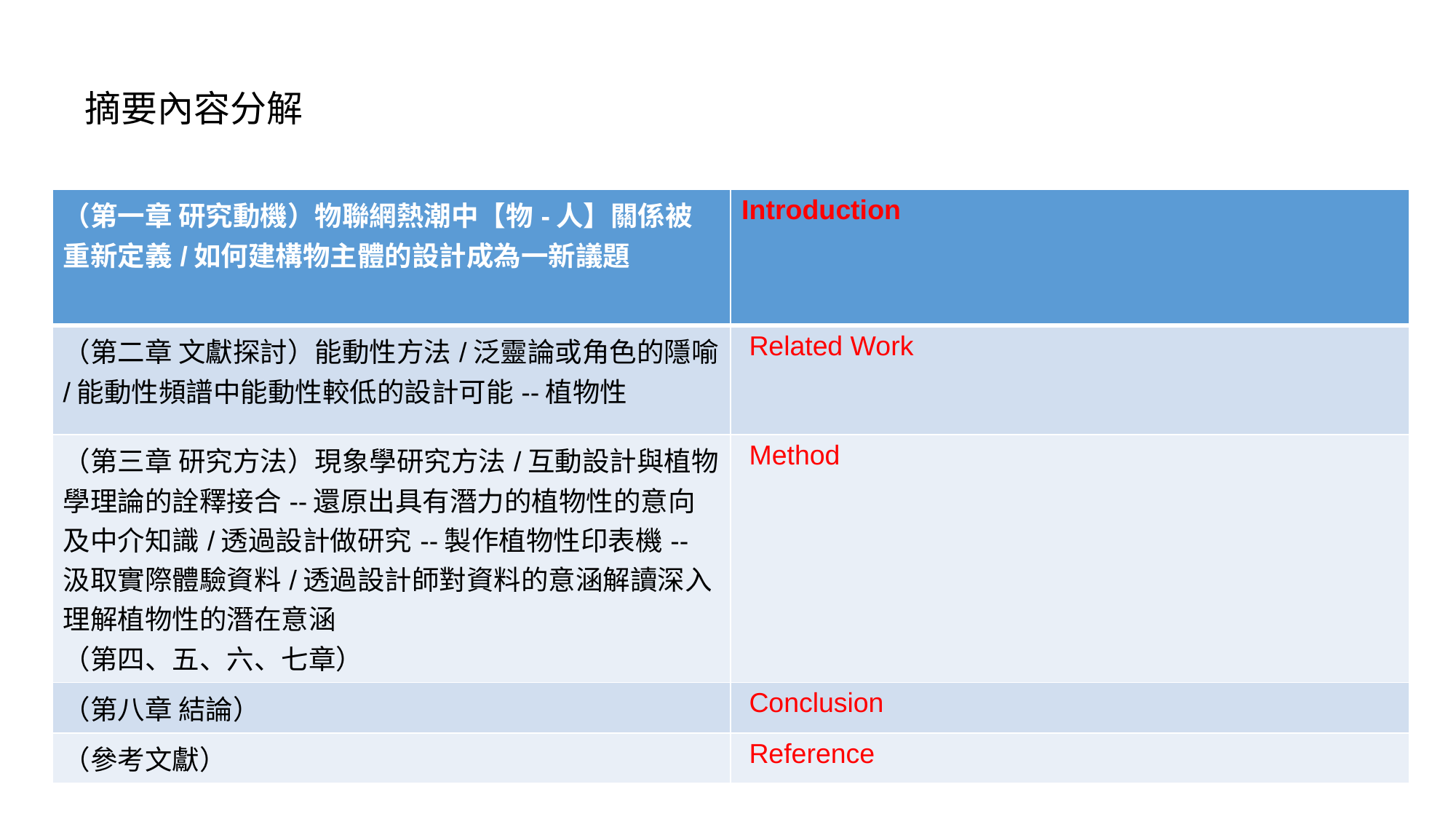

摘要內容分解
| （第一章 研究動機）物聯網熱潮中【物-人】關係被重新定義/如何建構物主體的設計成為一新議題 | Introduction |
| --- | --- |
| （第二章 文獻探討）能動性方法/泛靈論或角色的隱喻/能動性頻譜中能動性較低的設計可能--植物性 | Related Work |
| （第三章 研究方法）現象學研究方法/互動設計與植物學理論的詮釋接合--還原出具有潛力的植物性的意向及中介知識/透過設計做研究--製作植物性印表機--汲取實際體驗資料/透過設計師對資料的意涵解讀深入理解植物性的潛在意涵 （第四、五、六、七章） | Method |
| （第八章 結論） | Conclusion |
| （參考文獻） | Reference |